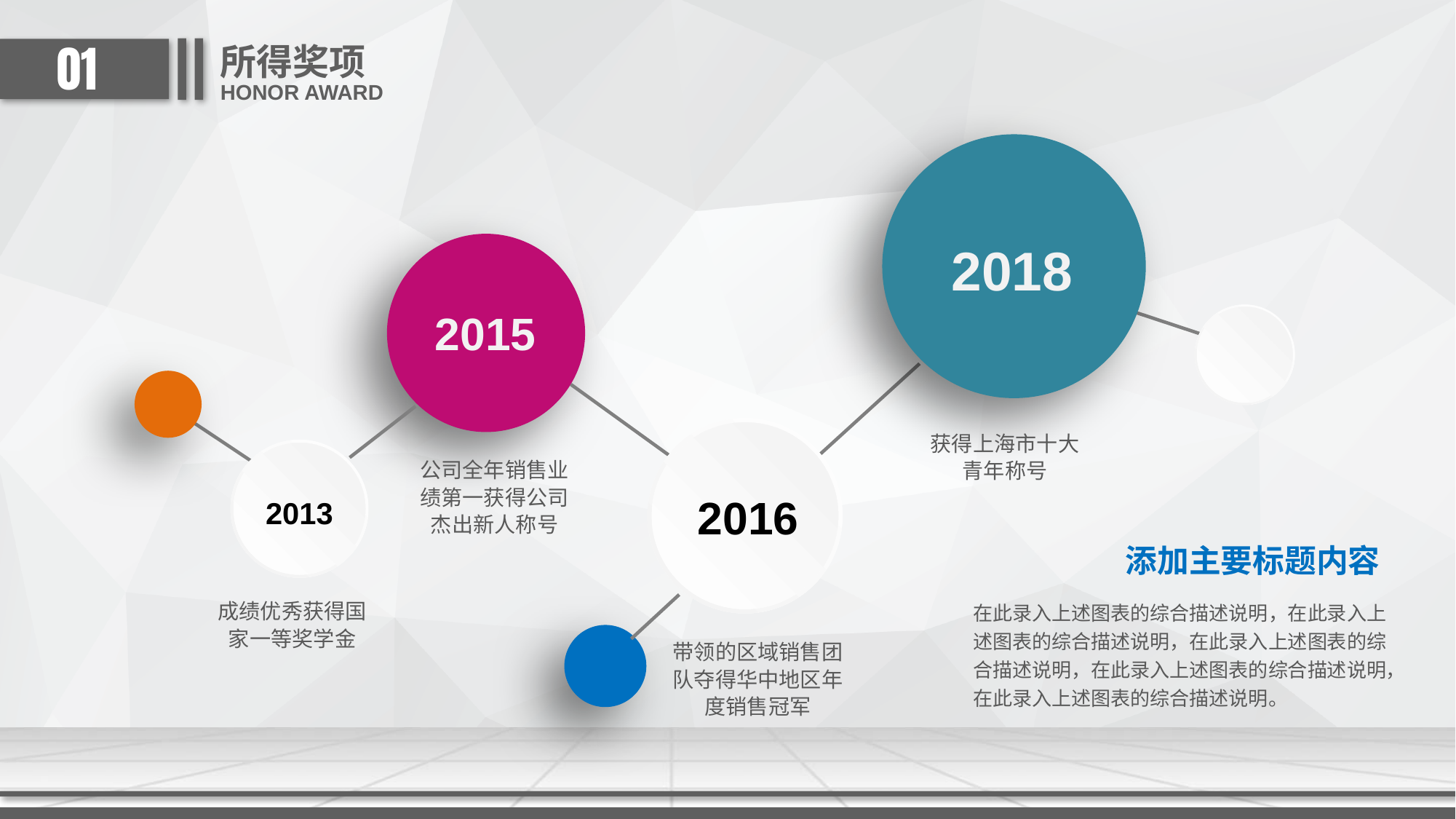

所得奖项

01
HONOR AWARD

2018

2015

获得上海市十大青年称号

公司全年销售业绩第一获得公司杰出新人称号
2016
2013
添加主要标题内容
成绩优秀获得国
家一等奖学金
在此录入上述图表的综合描述说明，在此录入上述图表的综合描述说明，在此录入上述图表的综合描述说明，在此录入上述图表的综合描述说明，在此录入上述图表的综合描述说明。

带领的区域销售团队夺得华中地区年度销售冠军

延迟符